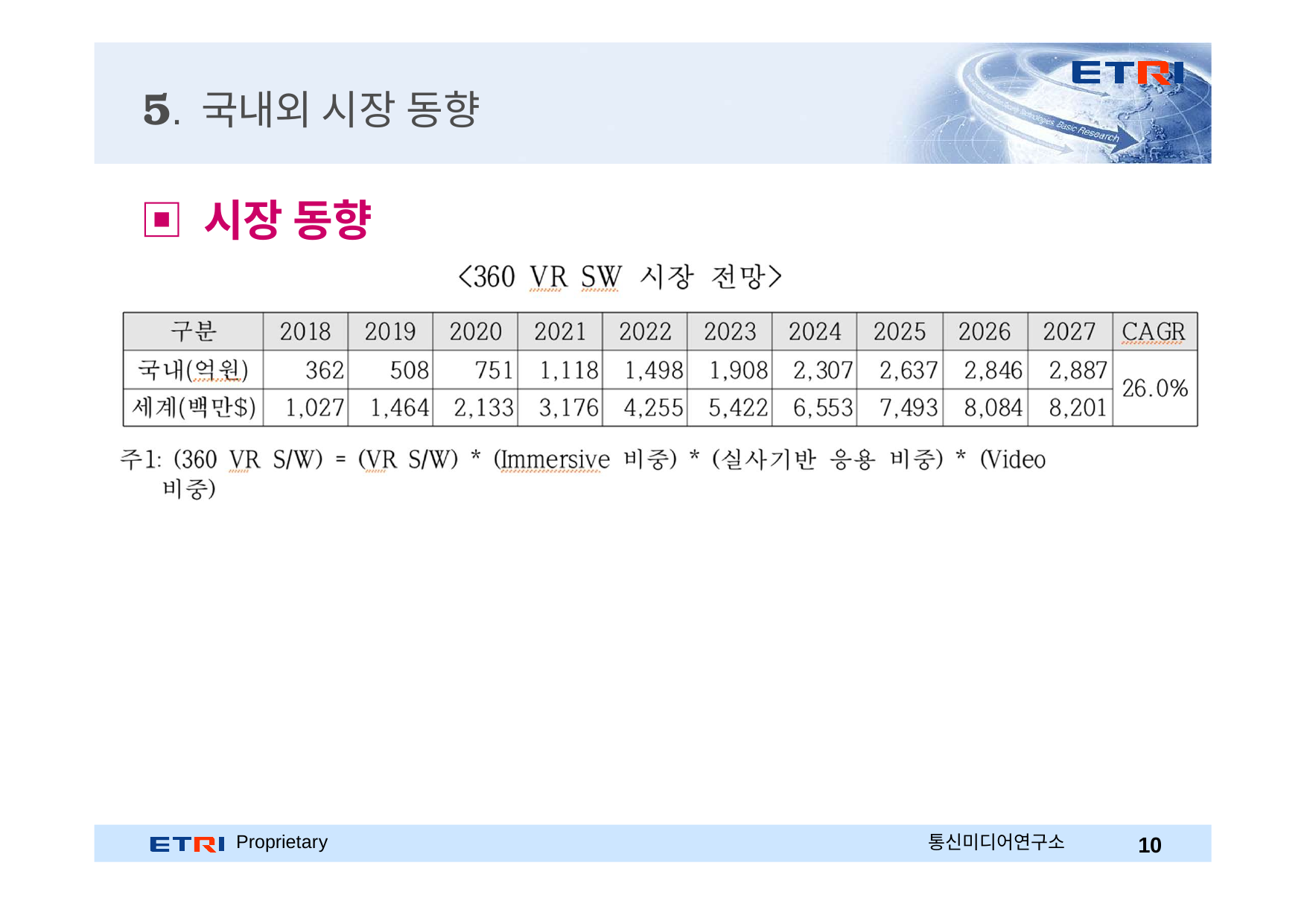

5. 국내외 시장 동향
▣ 시장 동향

Proprietary
통신미디어연구소
10